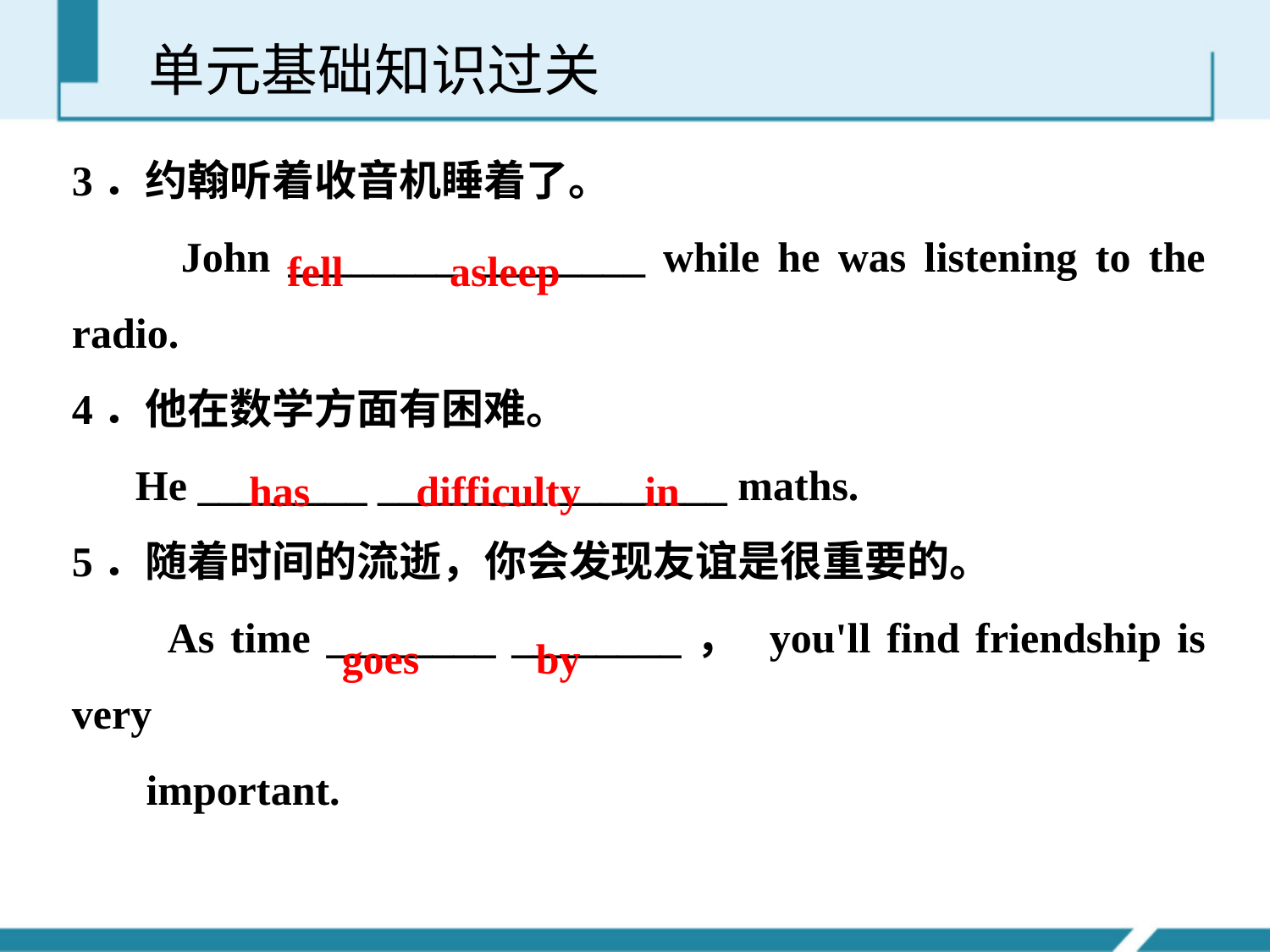

单元基础知识过关
3．约翰听着收音机睡着了。
      John ________ ________ while he was listening to the radio.
4．他在数学方面有困难。
      He ________ ________ ________ maths.
5．随着时间的流逝，你会发现友谊是很重要的。
      As time ________ ________， you'll find friendship is very
       important.
fell          asleep
has          difficulty      in
goes           by